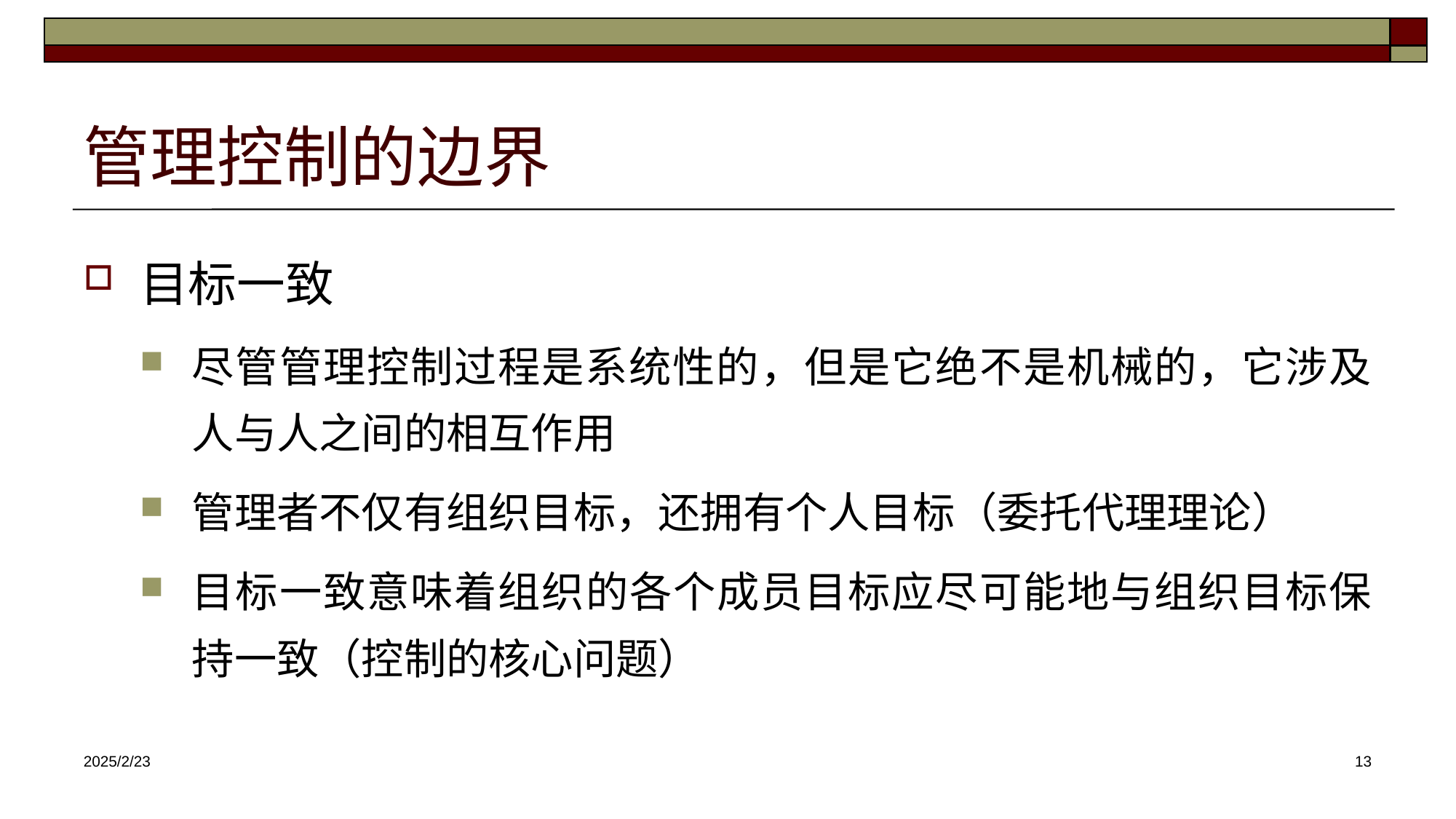

# 管理控制的边界
目标一致
尽管管理控制过程是系统性的，但是它绝不是机械的，它涉及人与人之间的相互作用
管理者不仅有组织目标，还拥有个人目标（委托代理理论）
目标一致意味着组织的各个成员目标应尽可能地与组织目标保持一致（控制的核心问题）
2025/2/23
13